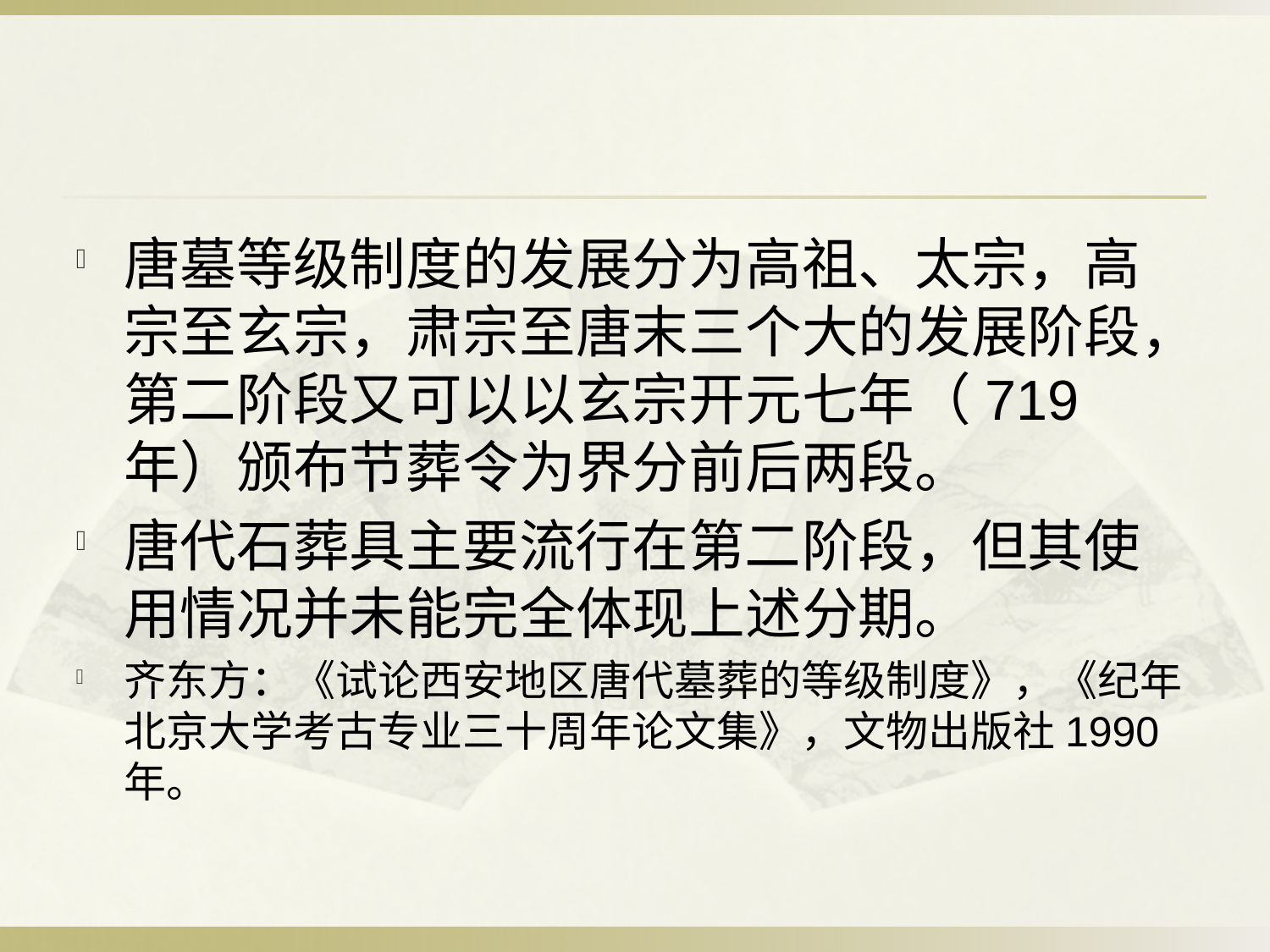

#
唐墓等级制度的发展分为高祖、太宗，高宗至玄宗，肃宗至唐末三个大的发展阶段，第二阶段又可以以玄宗开元七年（719年）颁布节葬令为界分前后两段。
唐代石葬具主要流行在第二阶段，但其使用情况并未能完全体现上述分期。
齐东方：《试论西安地区唐代墓葬的等级制度》，《纪年北京大学考古专业三十周年论文集》，文物出版社1990年。